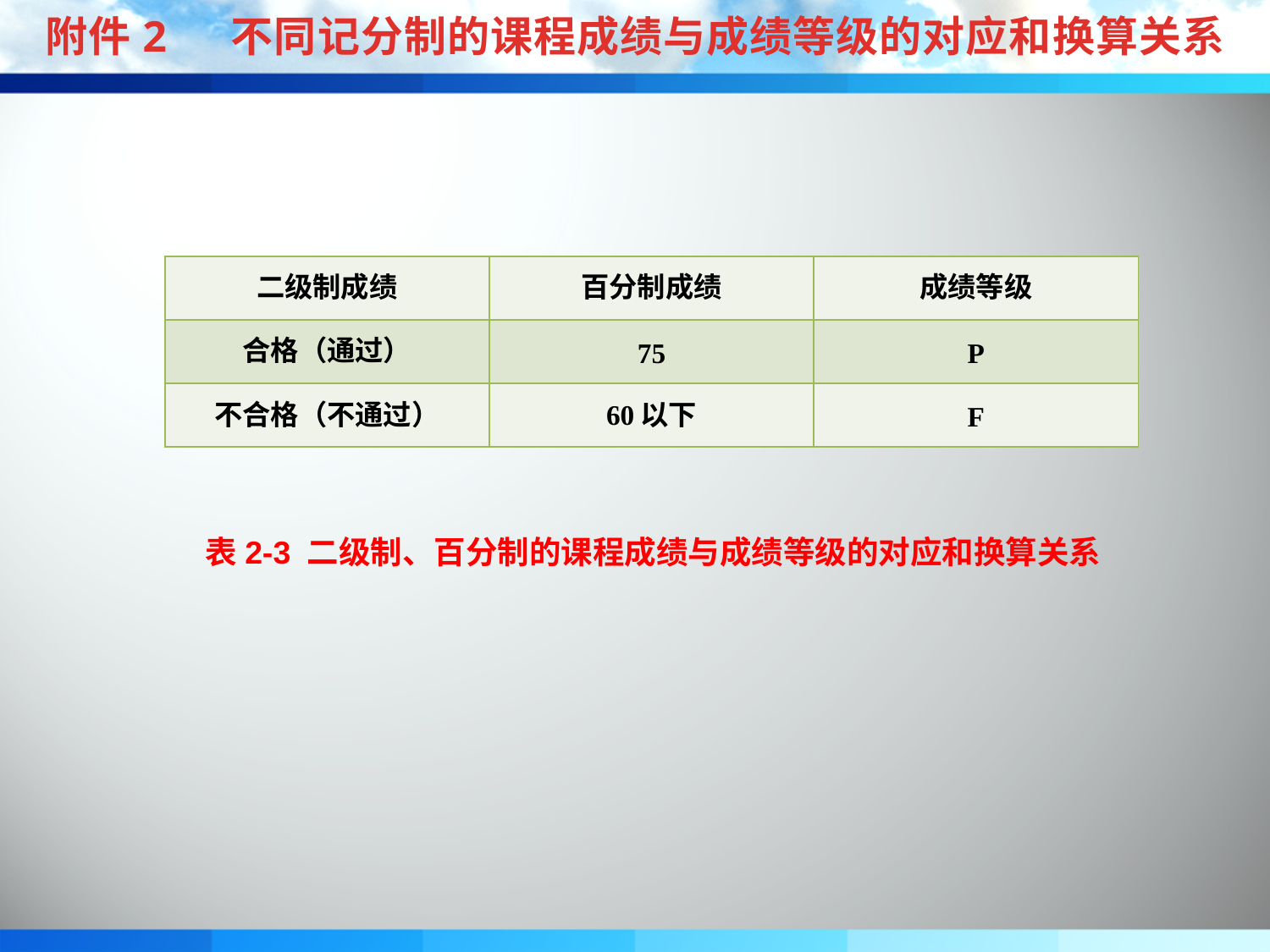

附件2  不同记分制的课程成绩与成绩等级的对应和换算关系
| 二级制成绩 | 百分制成绩 | 成绩等级 |
| --- | --- | --- |
| 合格（通过） | 75 | P |
| 不合格（不通过） | 60以下 | F |
表2-3 二级制、百分制的课程成绩与成绩等级的对应和换算关系